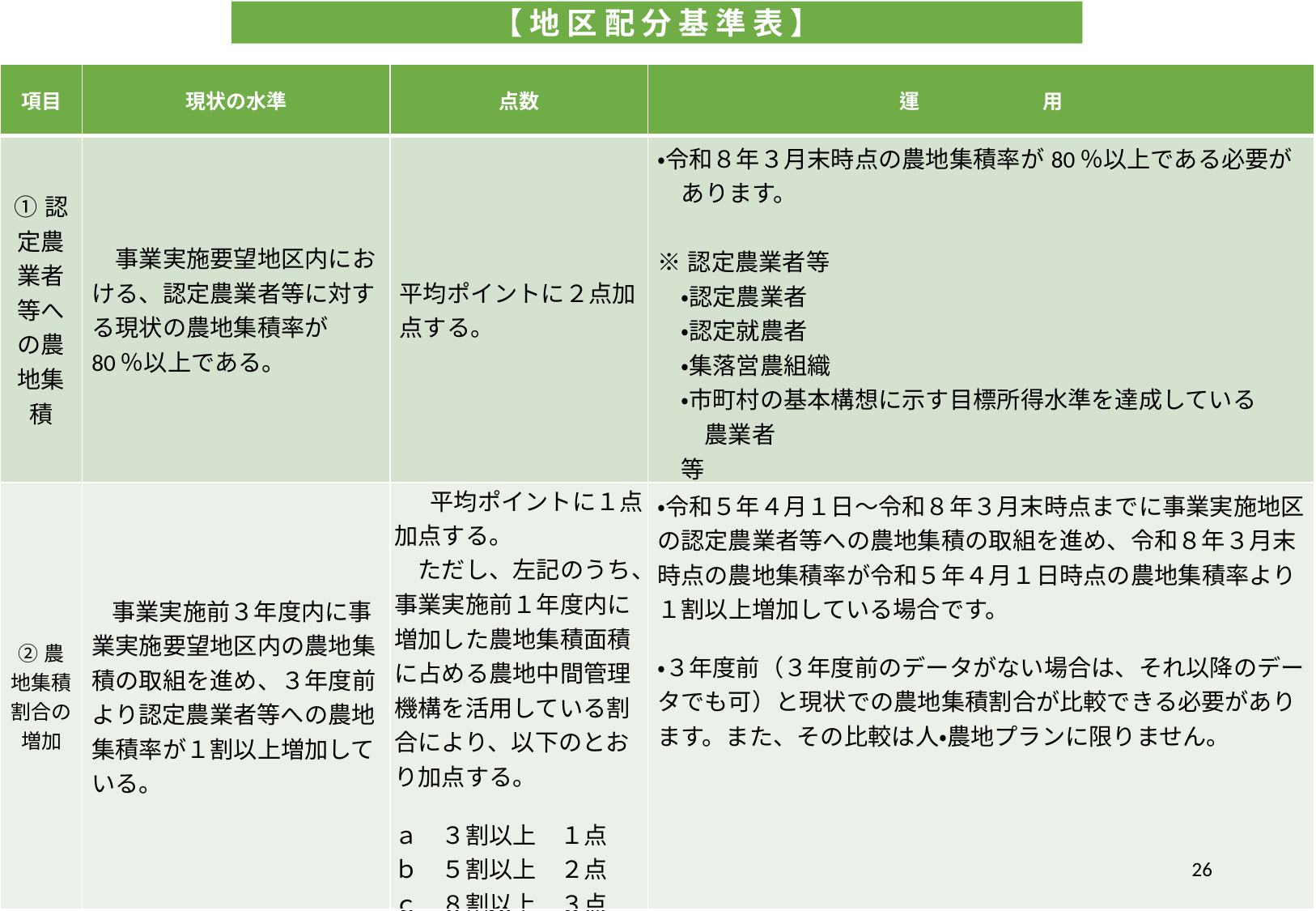

・
【 地 区 配 分 基 準 表 】
| 項目 | 現状の水準 | 点数 | 運　　　 　用 |
| --- | --- | --- | --- |
| ①認定農業者等への農地集積 | 事業実施要望地区内における、認定農業者等に対する現状の農地集積率が80％以上である。 | 平均ポイントに２点加点する。 | ・令和８年３月末時点の農地集積率が80％以上である必要があります。 ※認定農業者等 　・認定農業者 　・認定就農者 　・集落営農組織 　・市町村の基本構想に示す目標所得水準を達成している 　　農業者 　等 |
| ②農地集積割合の増加 | 事業実施前３年度内に事業実施要望地区内の農地集積の取組を進め、３年度前より認定農業者等への農地集積率が１割以上増加している。 | 平均ポイントに１点加点する。 　ただし、左記のうち、事業実施前１年度内に増加した農地集積面積に占める農地中間管理機構を活用している割合により、以下のとおり加点する。 ａ　３割以上　１点 ｂ　５割以上　２点 ｃ　８割以上　３点 | ・令和５年４月１日～令和８年３月末時点までに事業実施地区の認定農業者等への農地集積の取組を進め、令和８年３月末時点の農地集積率が令和５年４月１日時点の農地集積率より１割以上増加している場合です。 ・３年度前（３年度前のデータがない場合は、それ以降のデータでも可）と現状での農地集積割合が比較できる必要があります。また、その比較は人・農地プランに限りません。 |
26